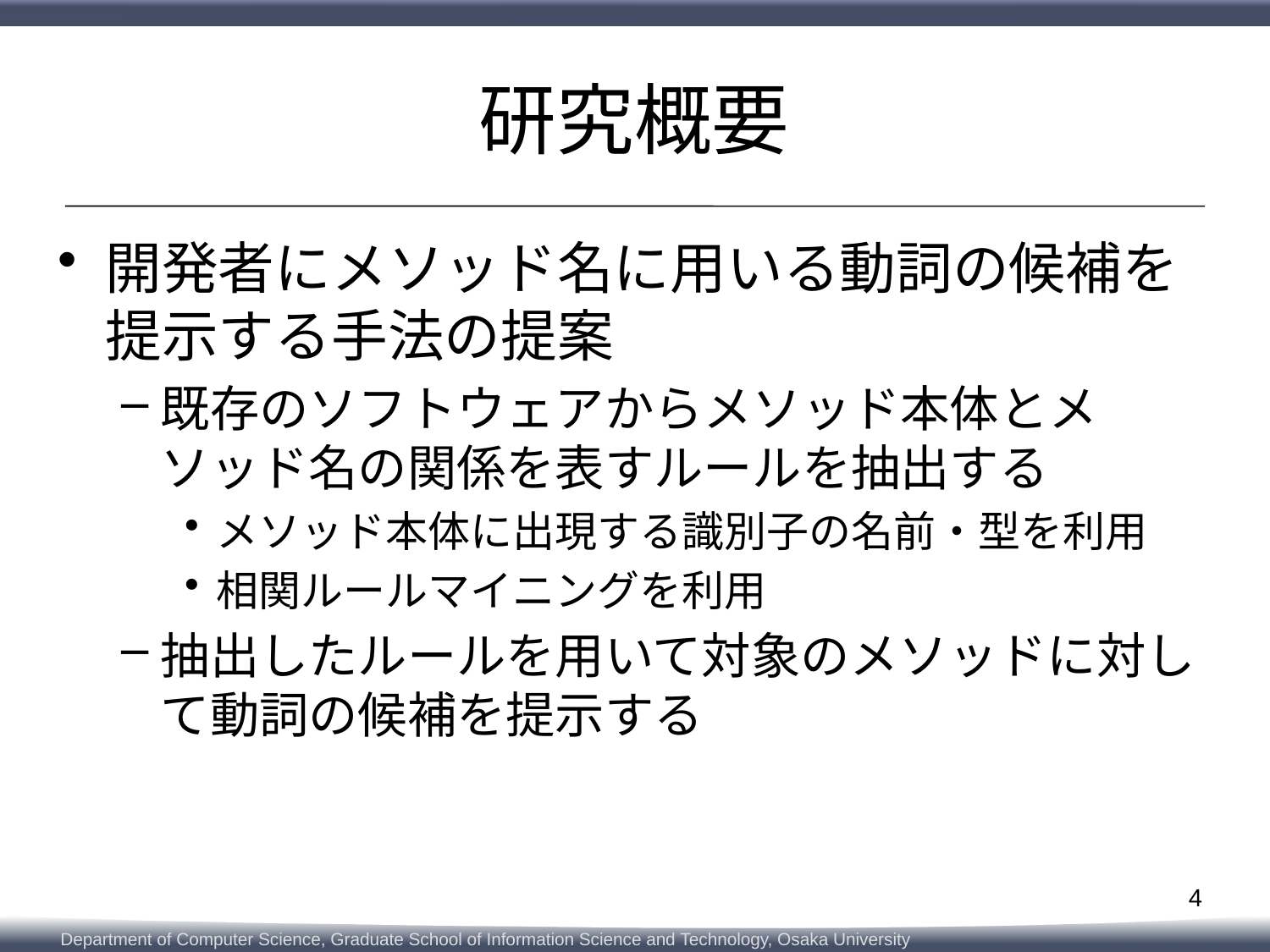

# 研究概要
開発者にメソッド名に用いる動詞の候補を提示する手法の提案
既存のソフトウェアからメソッド本体とメソッド名の関係を表すルールを抽出する
メソッド本体に出現する識別子の名前・型を利用
相関ルールマイニングを利用
抽出したルールを用いて対象のメソッドに対して動詞の候補を提示する

4